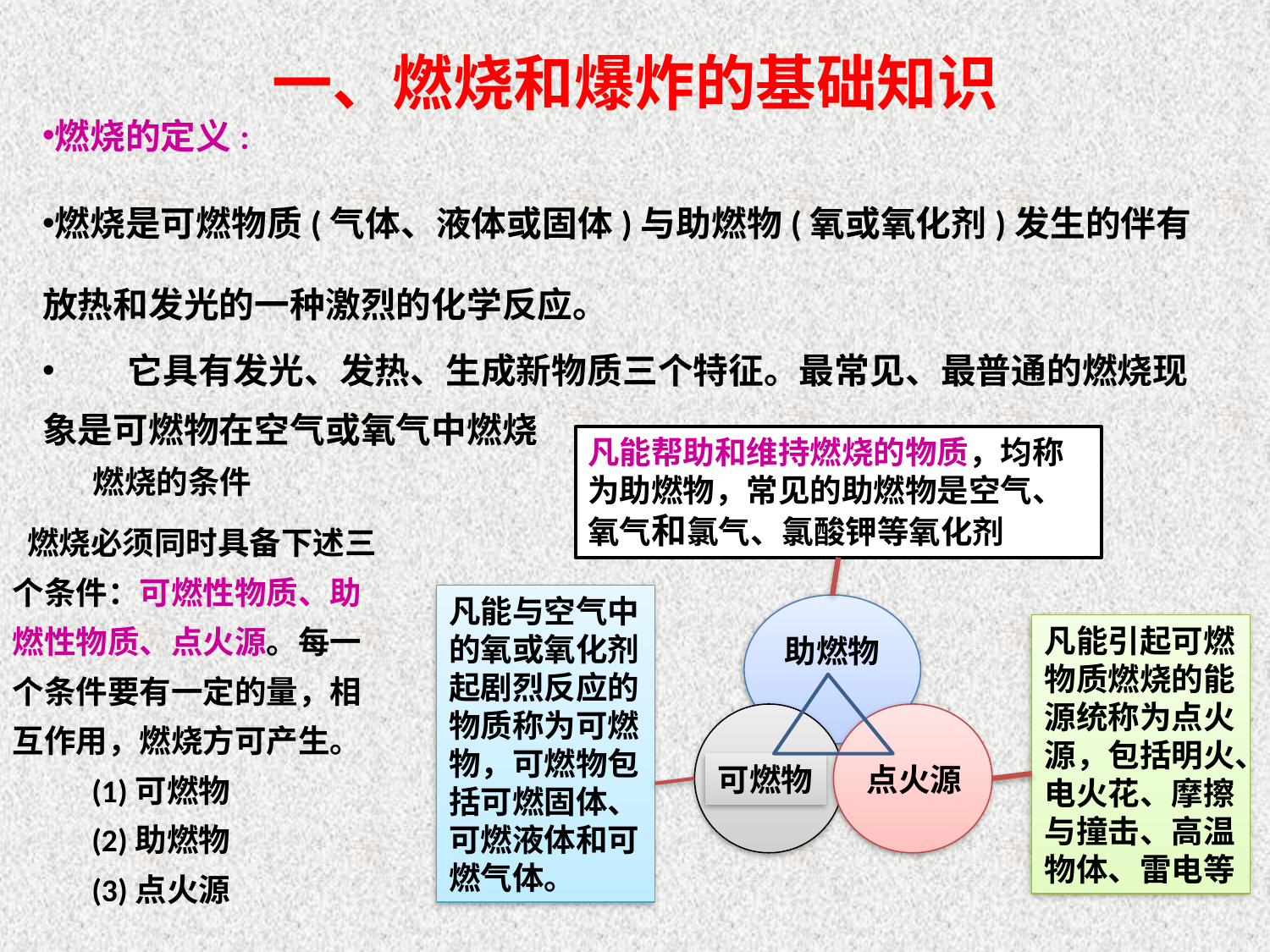

# 一、燃烧和爆炸的基础知识
燃烧的定义:
燃烧是可燃物质(气体、液体或固体)与助燃物(氧或氧化剂)发生的伴有放热和发光的一种激烈的化学反应。
        它具有发光、发热、生成新物质三个特征。最常见、最普通的燃烧现象是可燃物在空气或氧气中燃烧
凡能帮助和维持燃烧的物质，均称为助燃物，常见的助燃物是空气、氧气和氯气、氯酸钾等氧化剂
燃烧的条件
 燃烧必须同时具备下述三个条件：可燃性物质、助燃性物质、点火源。每一个条件要有一定的量，相互作用，燃烧方可产生。
           (1)可燃物
           (2)助燃物
           (3)点火源
凡能与空气中的氧或氧化剂起剧烈反应的物质称为可燃物，可燃物包括可燃固体、可燃液体和可燃气体。
助燃物

凡能引起可燃物质燃烧的能源统称为点火源，包括明火、电火花、摩擦与撞击、高温物体、雷电等

可燃物
点火源